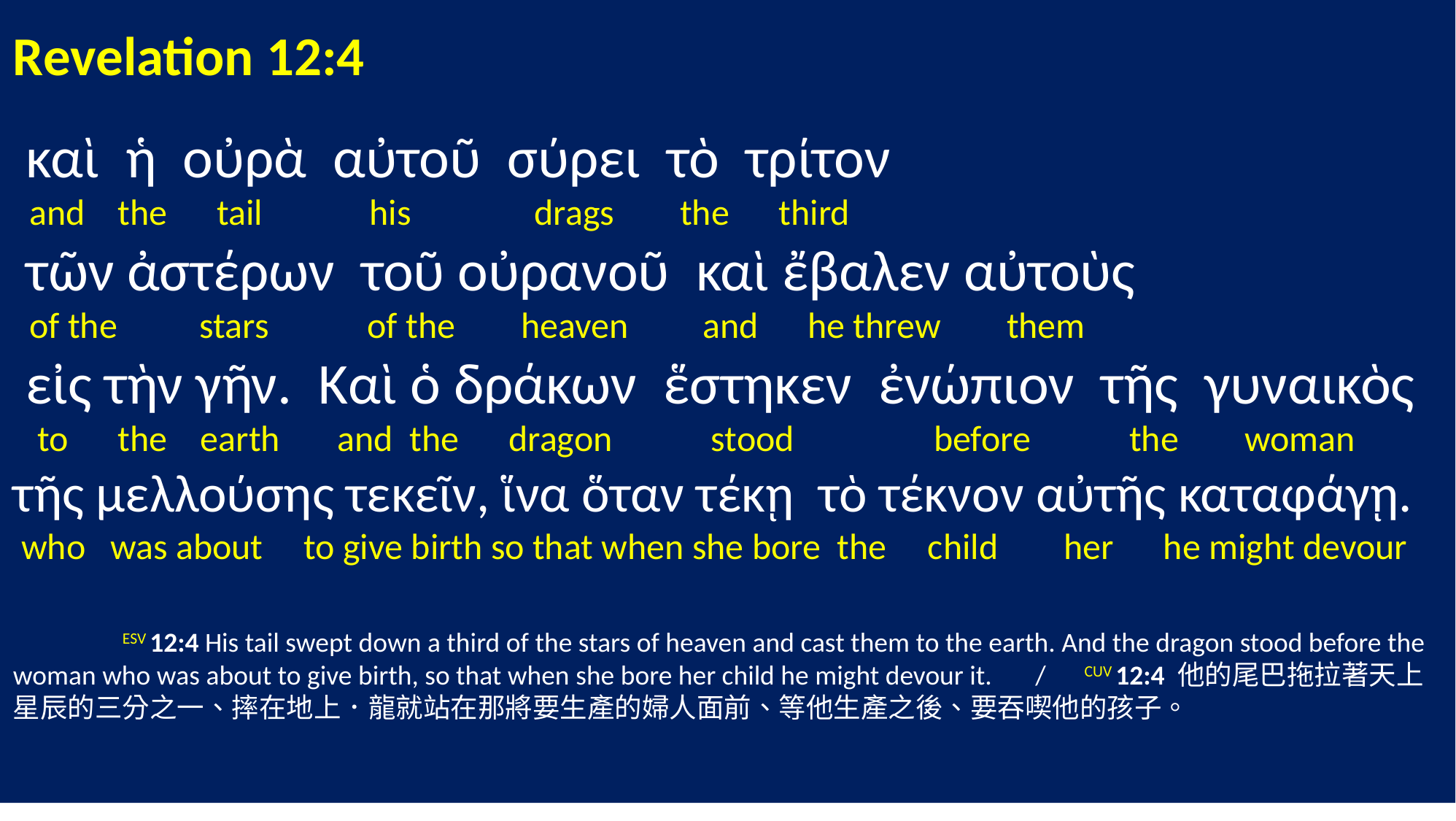

Revelation 12:4

 καὶ  ἡ  οὐρὰ  αὐτοῦ  σύρει  τὸ  τρίτον
  and    the      tail             his               drags        the      third
 τῶν ἀστέρων  τοῦ οὐρανοῦ  καὶ ἔβαλεν αὐτοὺς
  of the          stars            of the        heaven         and      he threw        them
 εἰς τὴν γῆν.  Καὶ ὁ δράκων  ἕστηκεν  ἐνώπιον  τῆς  γυναικὸς
   to      the    earth       and  the      dragon            stood                 before            the        woman
τῆς μελλούσης τεκεῖν, ἵνα ὅταν τέκῃ  τὸ τέκνον αὐτῆς καταφάγῃ.
 who   was about     to give birth so that when she bore  the     child        her      he might devour

	ESV 12:4 His tail swept down a third of the stars of heaven and cast them to the earth. And the dragon stood before the woman who was about to give birth, so that when she bore her child he might devour it.       /      CUV 12:4 他的尾巴拖拉著天上星辰的三分之一、摔在地上．龍就站在那將要生產的婦人面前、等他生產之後、要吞喫他的孩子。